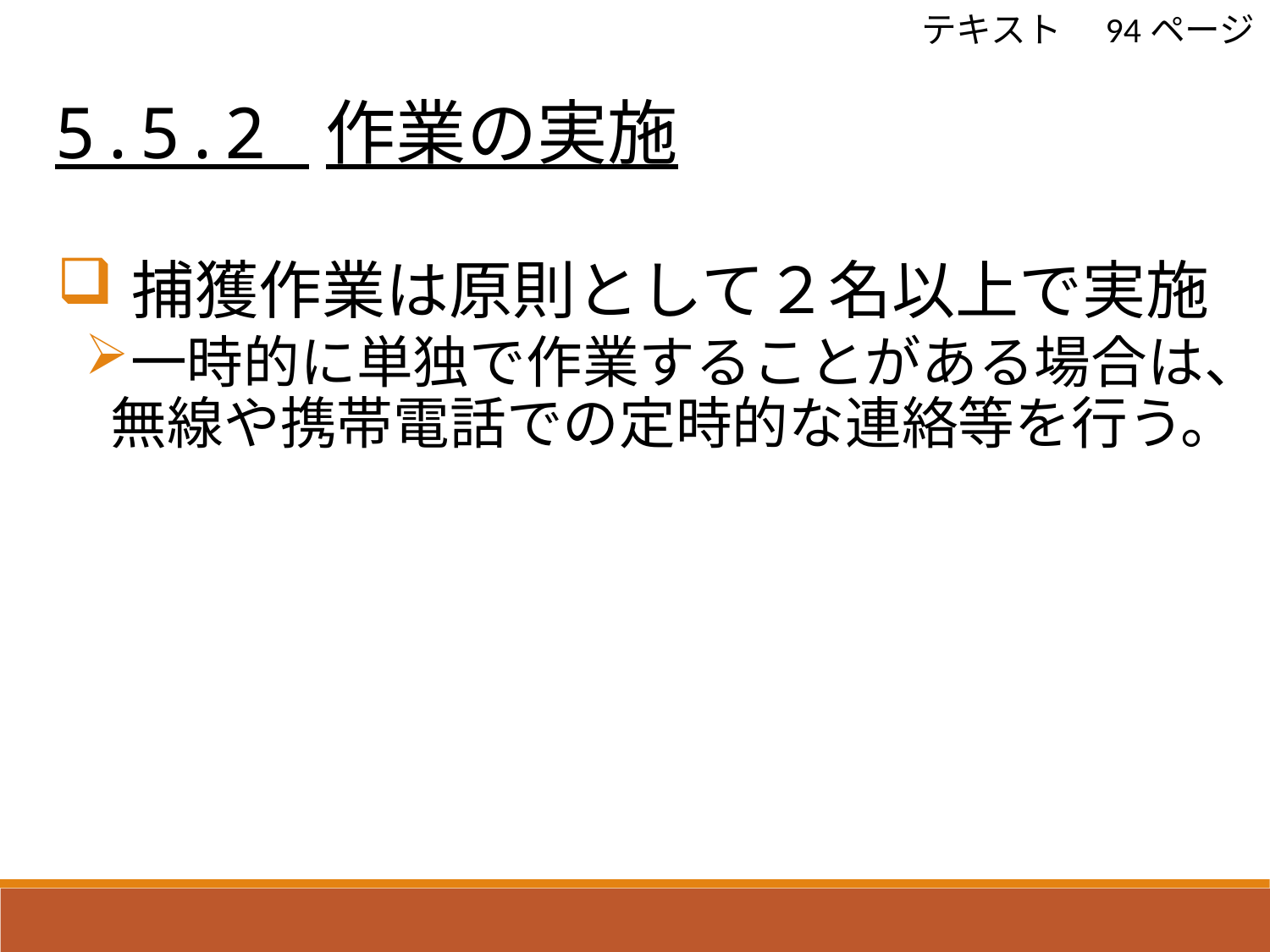

5.5.2 作業の実施
テキスト　94ページ
捕獲作業は原則として２名以上で実施
一時的に単独で作業することがある場合は、無線や携帯電話での定時的な連絡等を行う。